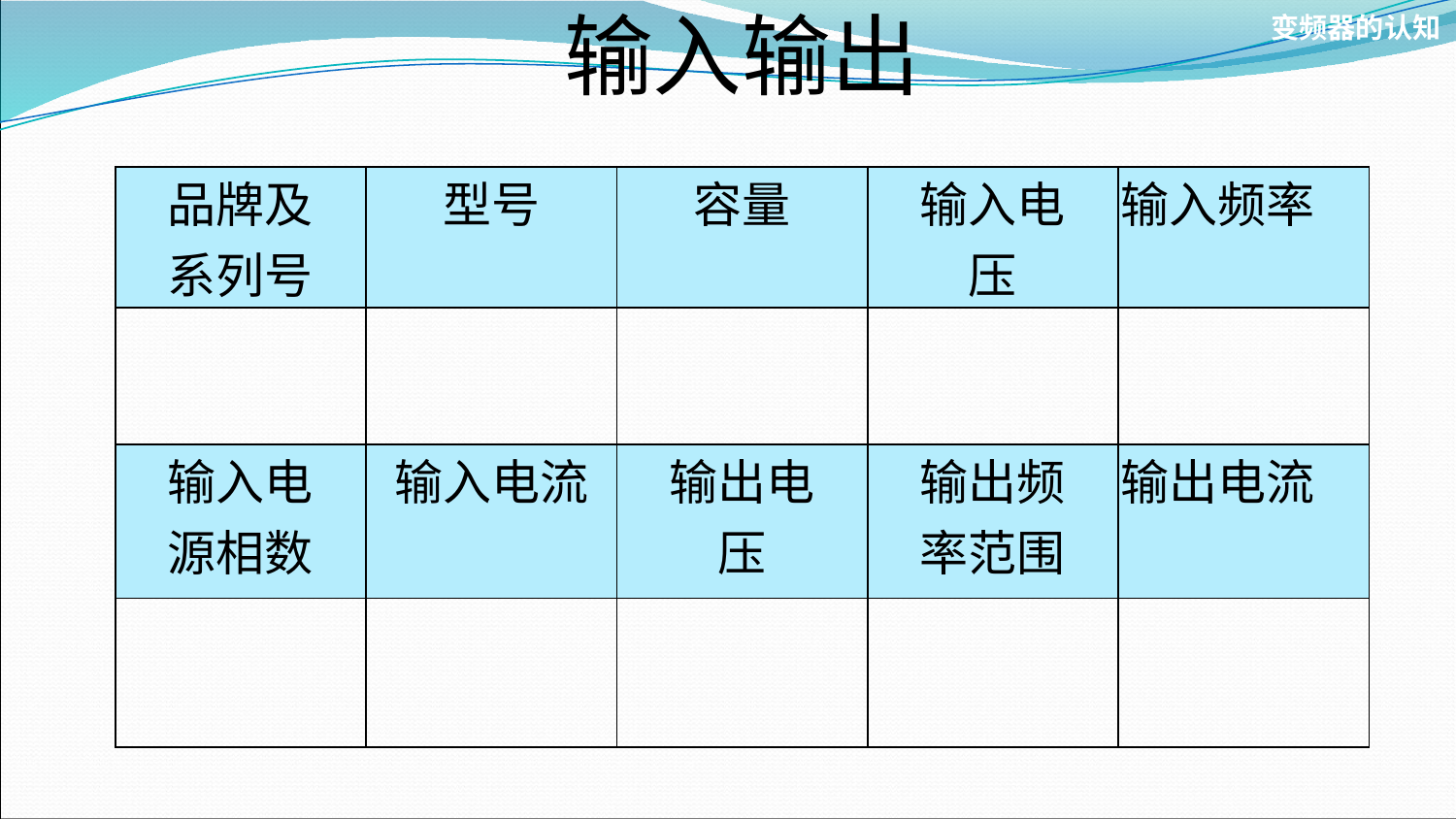

变频器的认知
输入输出
| 品牌及系列号 | 型号 | 容量 | 输入电压 | 输入频率 |
| --- | --- | --- | --- | --- |
|  |  |  |  |  |
| 输入电源相数 | 输入电流 | 输出电压 | 输出频率范围 | 输出电流 |
|  |  |  |  |  |